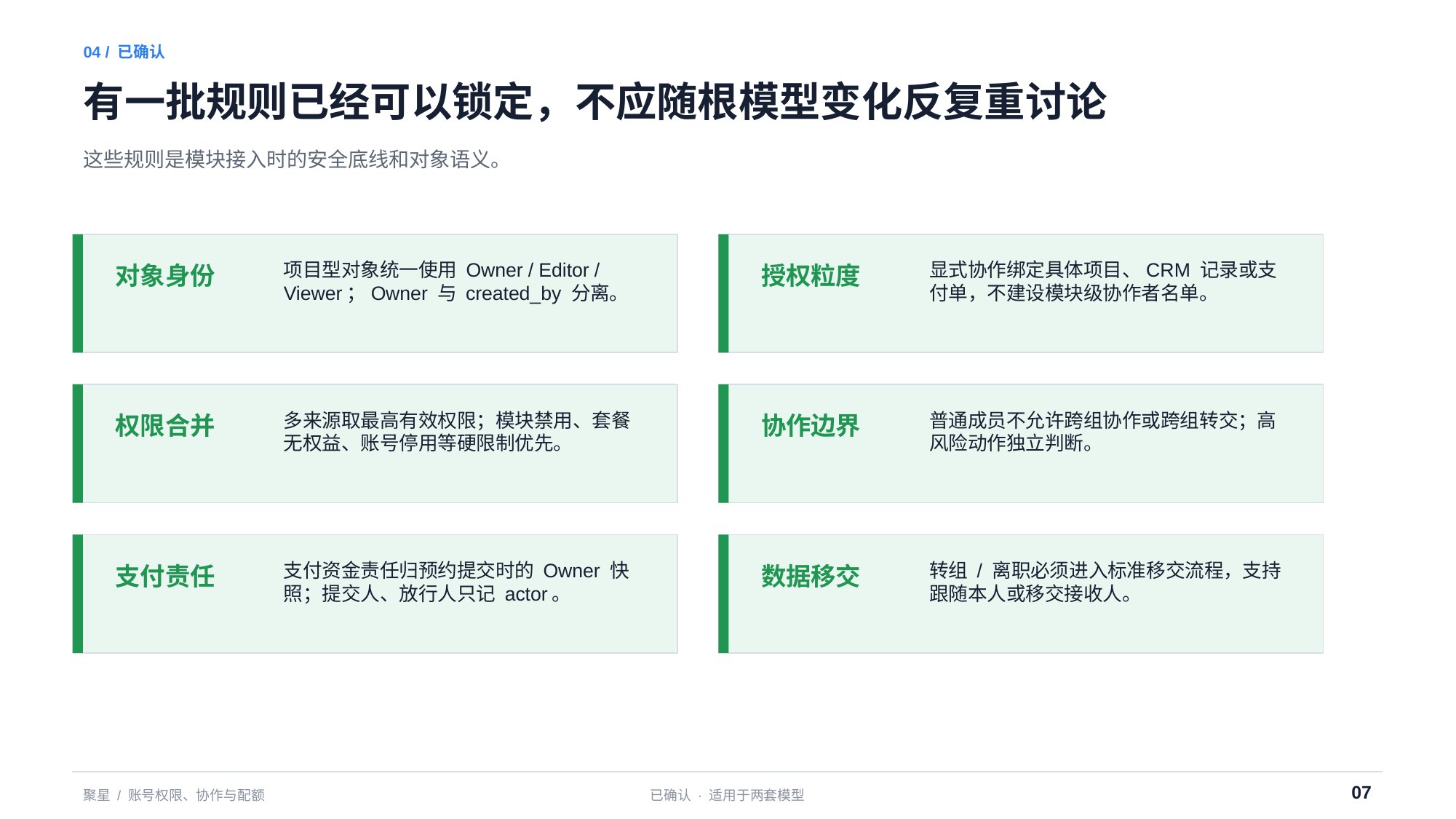

04 / 已确认
有一批规则已经可以锁定，不应随根模型变化反复重讨论
这些规则是模块接入时的安全底线和对象语义。

项目型对象统一使用 Owner / Editor / Viewer；Owner 与 created_by 分离。
显式协作绑定具体项目、CRM 记录或支付单，不建设模块级协作者名单。
对象身份
授权粒度

多来源取最高有效权限；模块禁用、套餐无权益、账号停用等硬限制优先。
普通成员不允许跨组协作或跨组转交；高风险动作独立判断。
权限合并
协作边界

支付资金责任归预约提交时的 Owner 快照；提交人、放行人只记 actor。
转组 / 离职必须进入标准移交流程，支持跟随本人或移交接收人。
支付责任
数据移交

07
聚星 / 账号权限、协作与配额
已确认 · 适用于两套模型